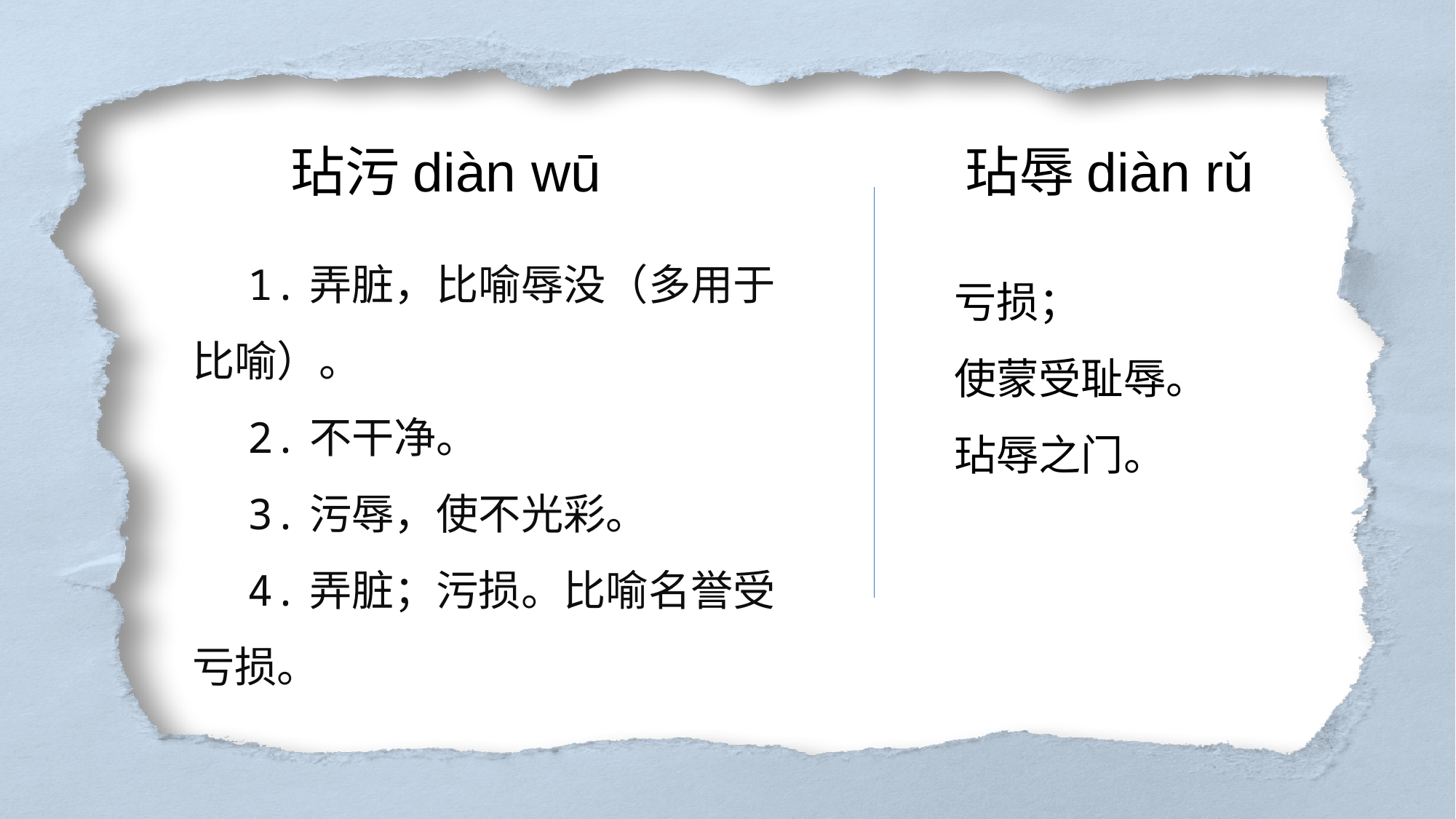

玷污diàn wū
玷辱diàn rǔ

 1.弄脏，比喻辱没（多用于比喻）。
 2.不干净。
 3.污辱，使不光彩。
 4.弄脏；污损。比喻名誉受亏损。

亏损；
使蒙受耻辱。
玷辱之门。